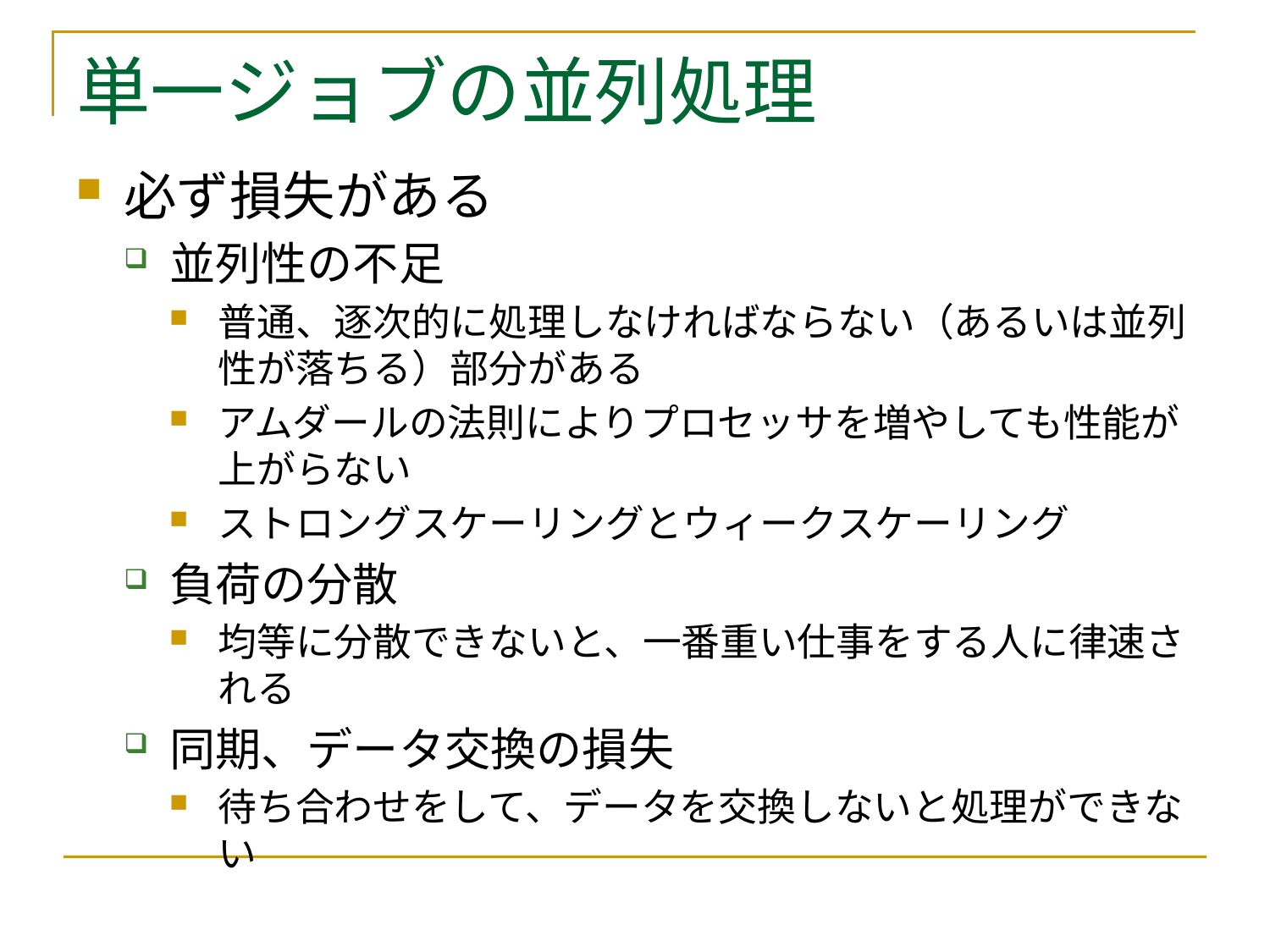

# 単一ジョブの並列処理
必ず損失がある
並列性の不足
普通、逐次的に処理しなければならない（あるいは並列性が落ちる）部分がある
アムダールの法則によりプロセッサを増やしても性能が上がらない
ストロングスケーリングとウィークスケーリング
負荷の分散
均等に分散できないと、一番重い仕事をする人に律速される
同期、データ交換の損失
待ち合わせをして、データを交換しないと処理ができない